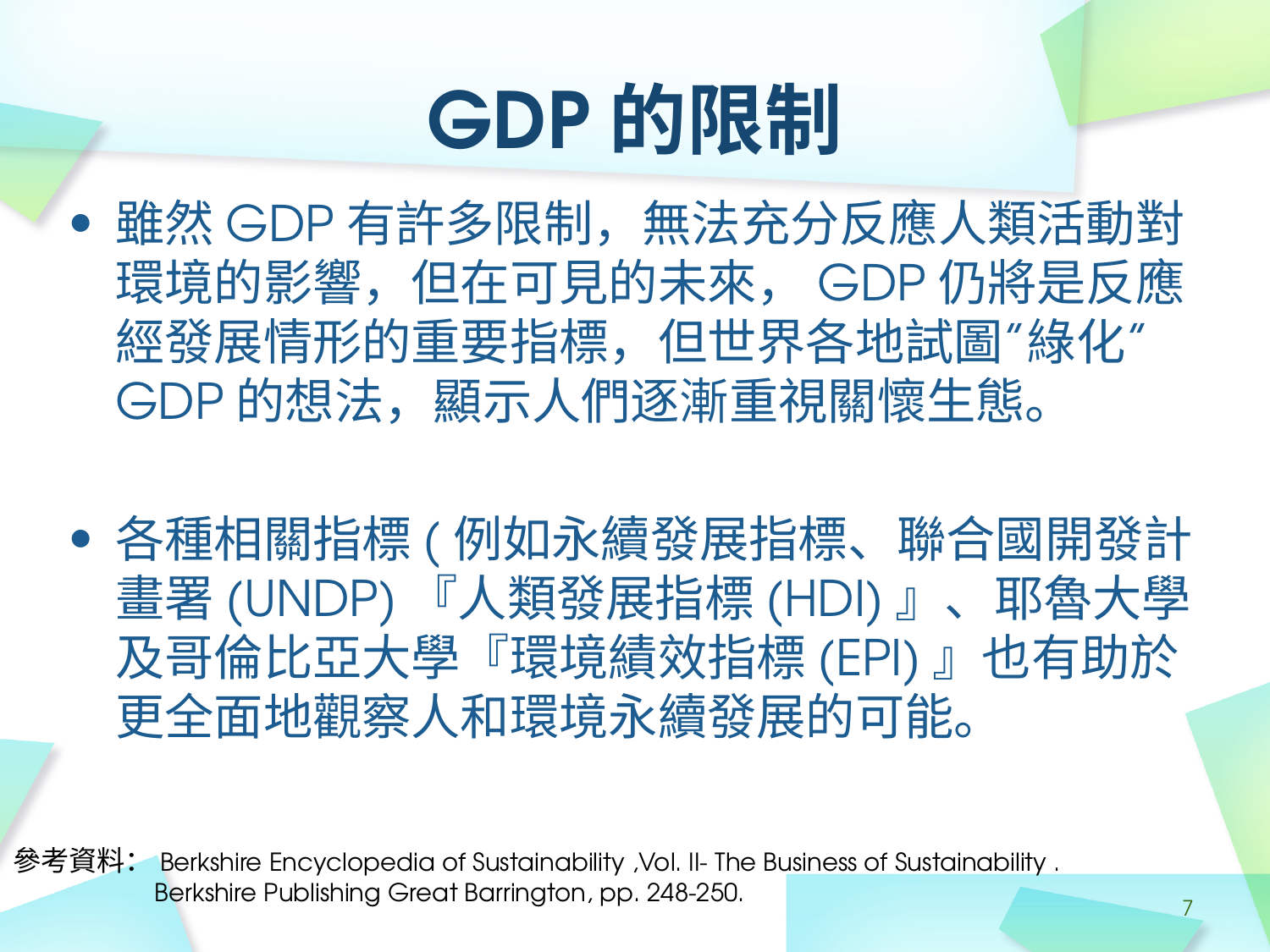

# GDP的限制
雖然GDP有許多限制，無法充分反應人類活動對環境的影響，但在可見的未來，GDP仍將是反應經發展情形的重要指標，但世界各地試圖”綠化”GDP的想法，顯示人們逐漸重視關懷生態。

各種相關指標(例如永續發展指標、聯合國開發計畫署(UNDP)『人類發展指標(HDI)』、耶魯大學及哥倫比亞大學『環境績效指標(EPI)』也有助於更全面地觀察人和環境永續發展的可能。
參考資料：Berkshire Encyclopedia of Sustainability ,Vol. II- The Business of Sustainability .
                     Berkshire Publishing Great Barrington, pp. 248-250.
7